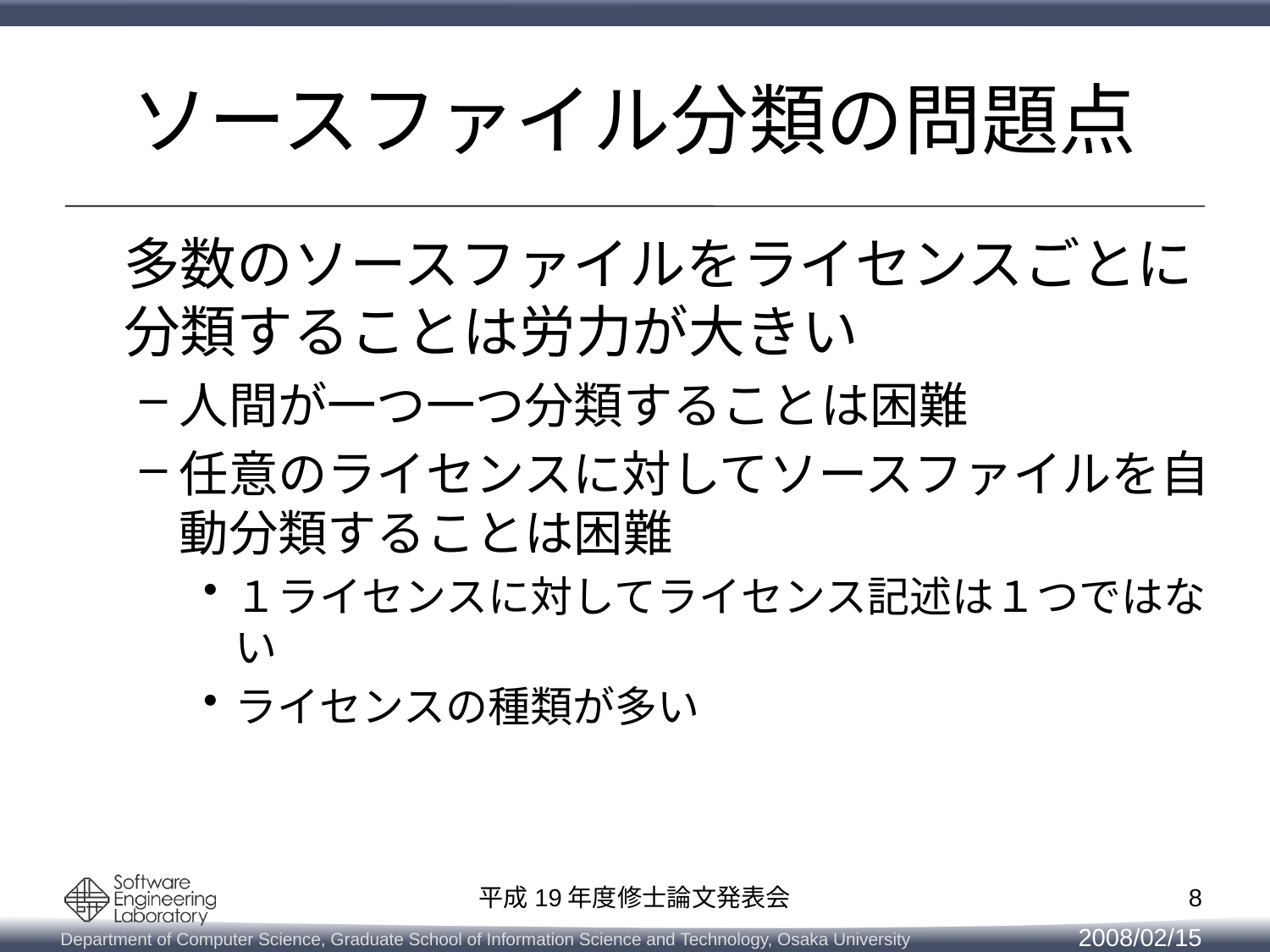

# ソースファイル分類の問題点
	多数のソースファイルをライセンスごとに分類することは労力が大きい
人間が一つ一つ分類することは困難
任意のライセンスに対してソースファイルを自動分類することは困難
１ライセンスに対してライセンス記述は１つではない
ライセンスの種類が多い
8
平成19年度修士論文発表会
2008/02/15